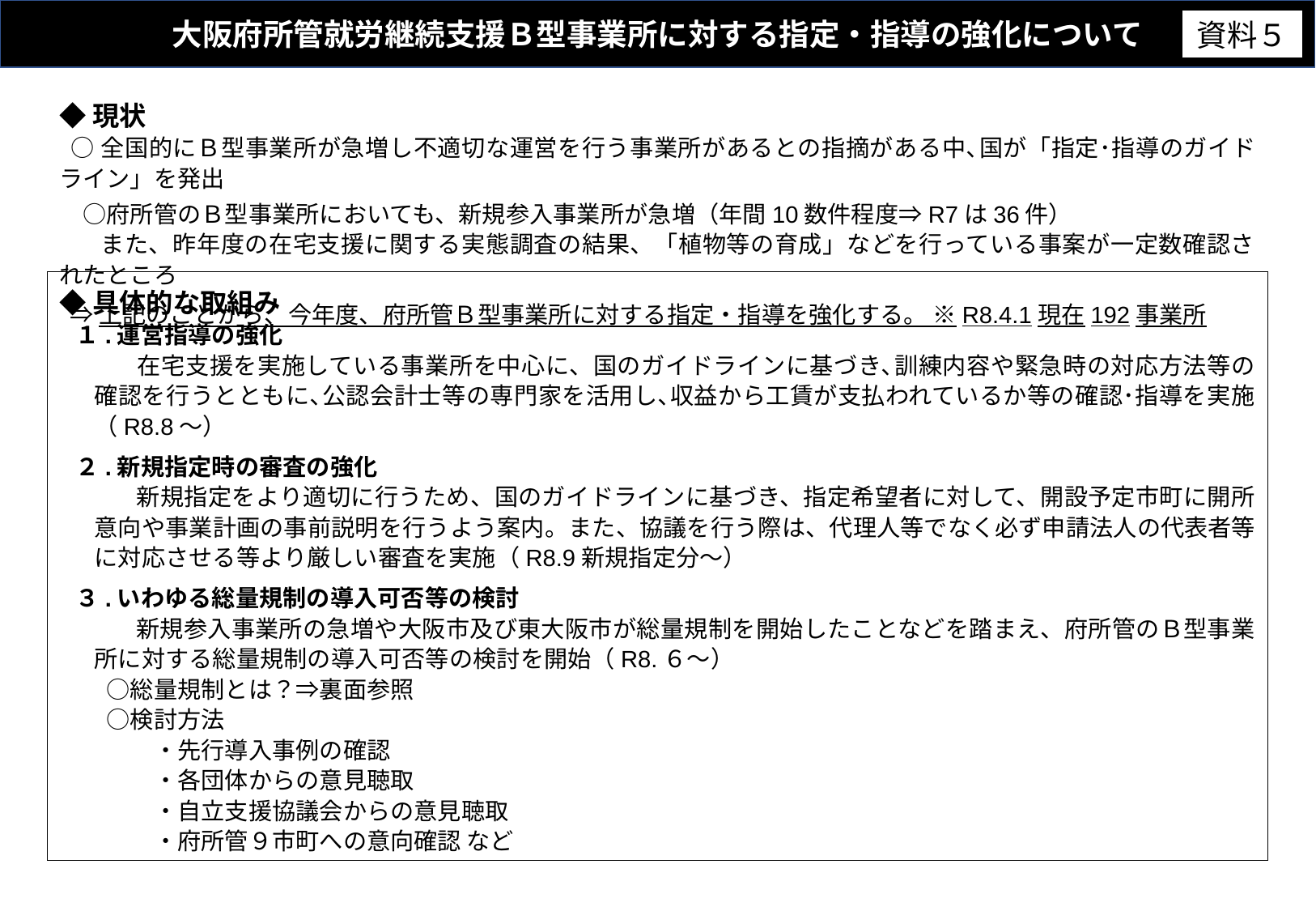

大阪府所管就労継続支援Ｂ型事業所に対する指定・指導の強化について
資料５
◆現状
  ○全国的にＢ型事業所が急増し不適切な運営を行う事業所があるとの指摘がある中､国が「指定･指導のガイドライン」を発出
　○府所管のＢ型事業所においても、新規参入事業所が急増（年間10数件程度⇒R7は36件）
　   また、昨年度の在宅支援に関する実態調査の結果、「植物等の育成」などを行っている事案が一定数確認されたところ
  ⇒上記のことから、今年度、府所管Ｂ型事業所に対する指定・指導を強化する。 ※R8.4.1現在192事業所
◆具体的な取組み
  １.運営指導の強化
　　　 在宅支援を実施している事業所を中心に、国のガイドラインに基づき､訓練内容や緊急時の対応方法等の確認を行うとともに､公認会計士等の専門家を活用し､収益から工賃が支払われているか等の確認･指導を実施（R8.8～）
  ２.新規指定時の審査の強化
　　　 新規指定をより適切に行うため、国のガイドラインに基づき、指定希望者に対して、開設予定市町に開所意向や事業計画の事前説明を行うよう案内。また、協議を行う際は、代理人等でなく必ず申請法人の代表者等に対応させる等より厳しい審査を実施（R8.9新規指定分～）
  ３.いわゆる総量規制の導入可否等の検討
　　　 新規参入事業所の急増や大阪市及び東大阪市が総量規制を開始したことなどを踏まえ、府所管のＢ型事業所に対する総量規制の導入可否等の検討を開始（R8.６～）
　　○総量規制とは？⇒裏面参照
　　○検討方法
　　　　・先行導入事例の確認
　　　　・各団体からの意見聴取
　　　　・自立支援協議会からの意見聴取
　　　　・府所管９市町への意向確認 など